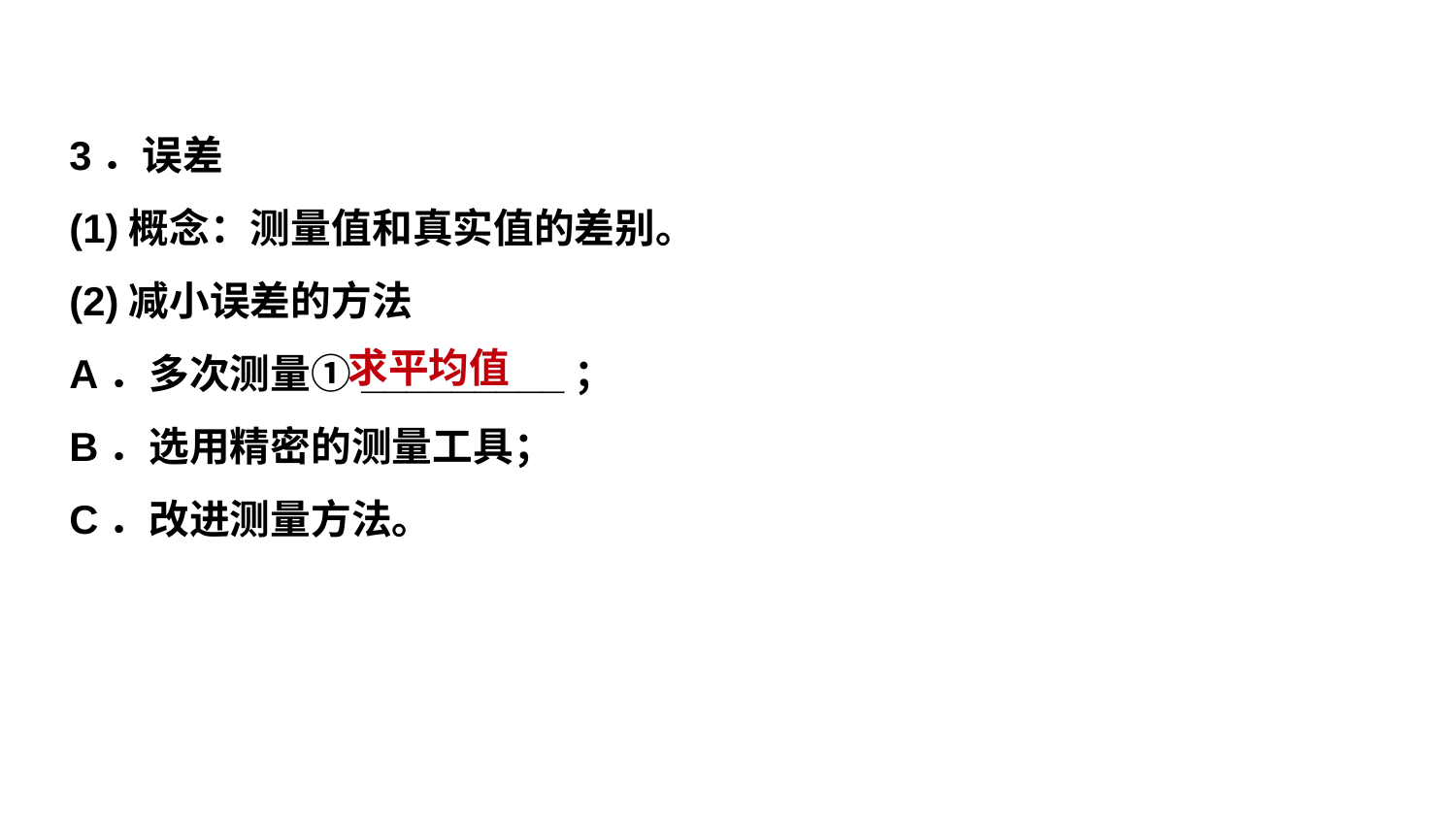

3．误差
(1)概念：测量值和真实值的差别。
(2)减小误差的方法
A．多次测量①_________；
B．选用精密的测量工具；
C．改进测量方法。
求平均值